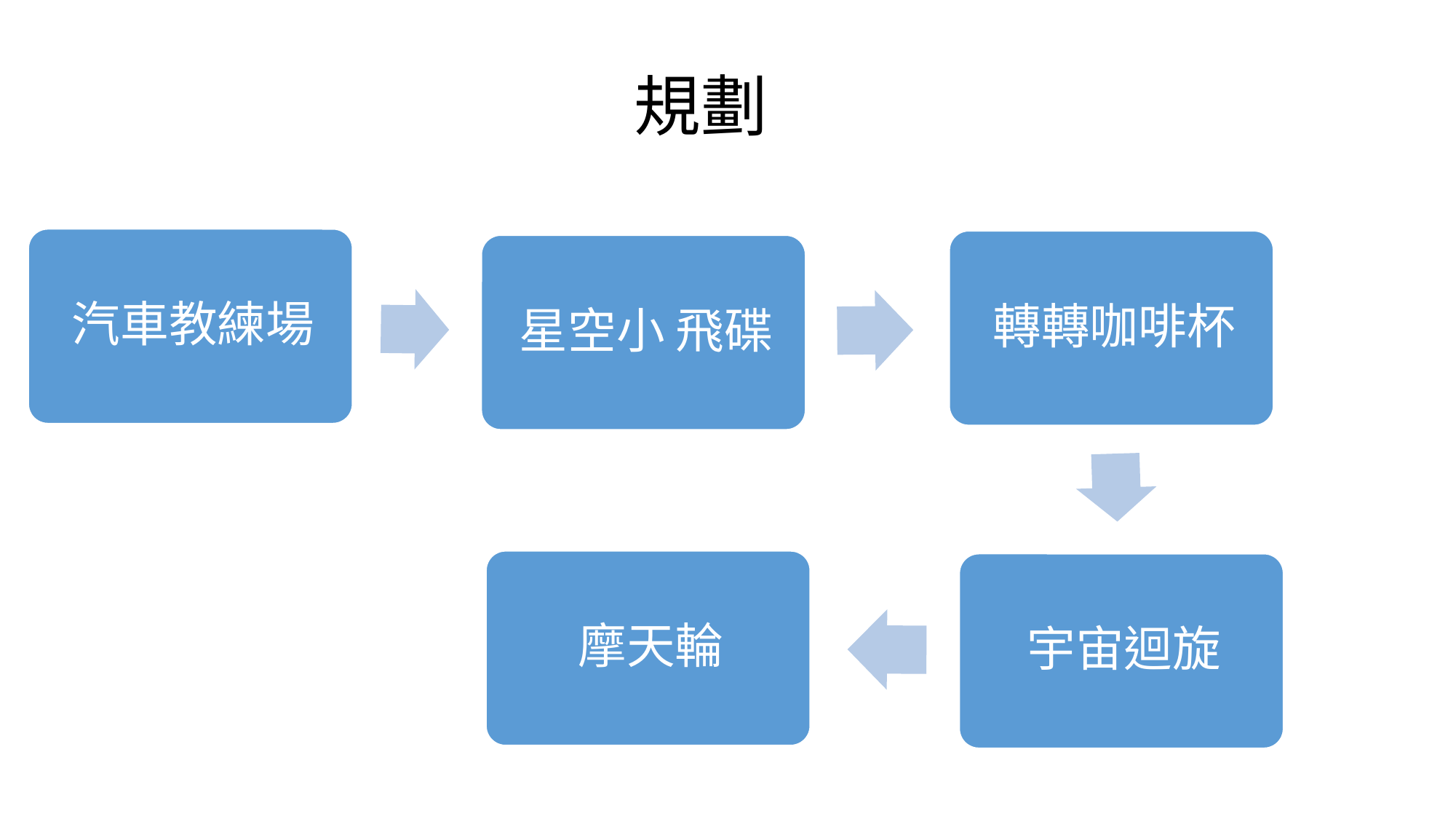

# 規劃
汽車教練場

星空小 飛碟

轉轉咖啡杯

宇宙迴旋

摩天輪